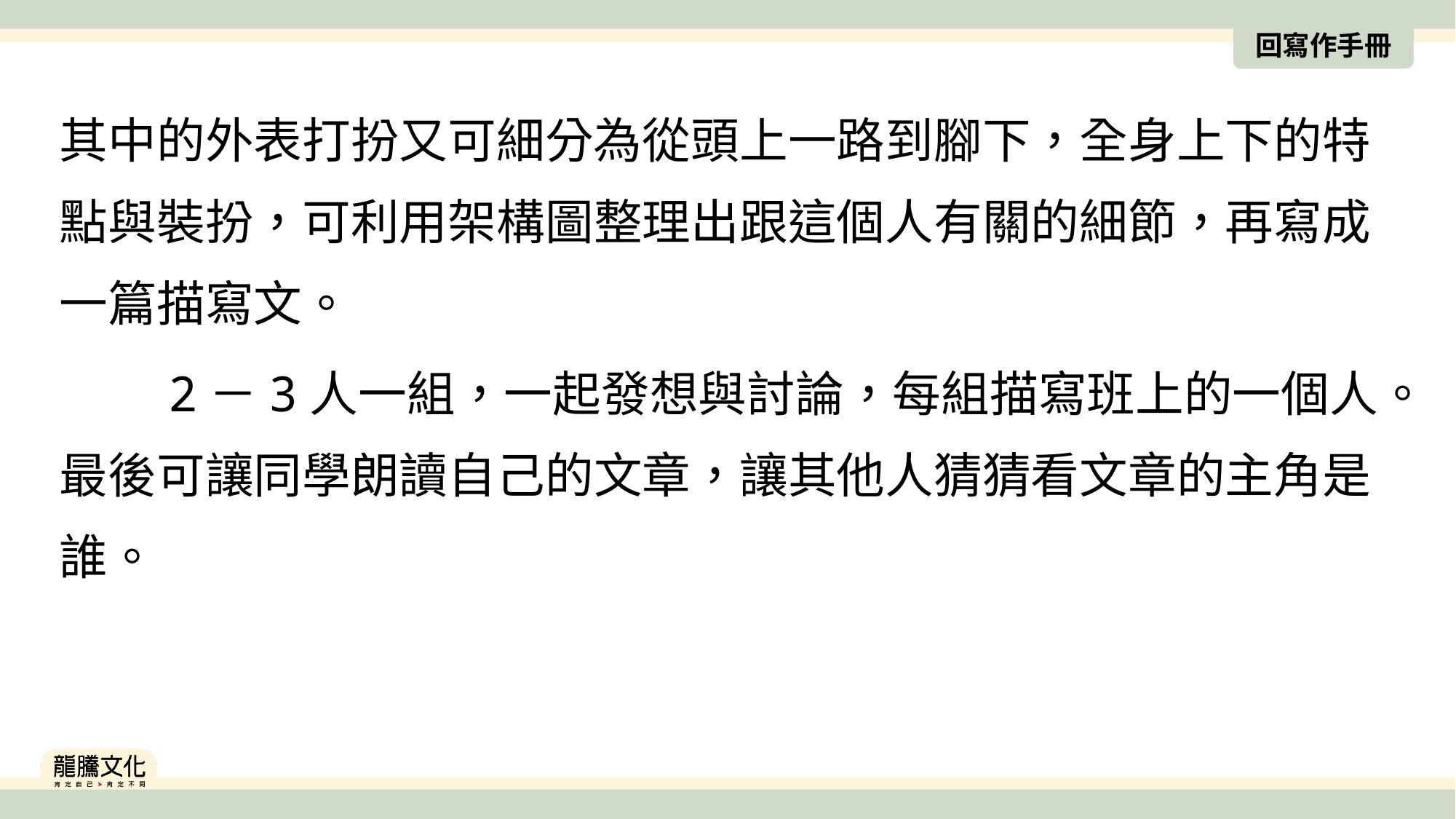

回寫作手冊
其中的外表打扮又可細分為從頭上一路到腳下，全身上下的特點與裝扮，可利用架構圖整理出跟這個人有關的細節，再寫成一篇描寫文。
　　2－3人一組，一起發想與討論，每組描寫班上的一個人。最後可讓同學朗讀自己的文章，讓其他人猜猜看文章的主角是誰。